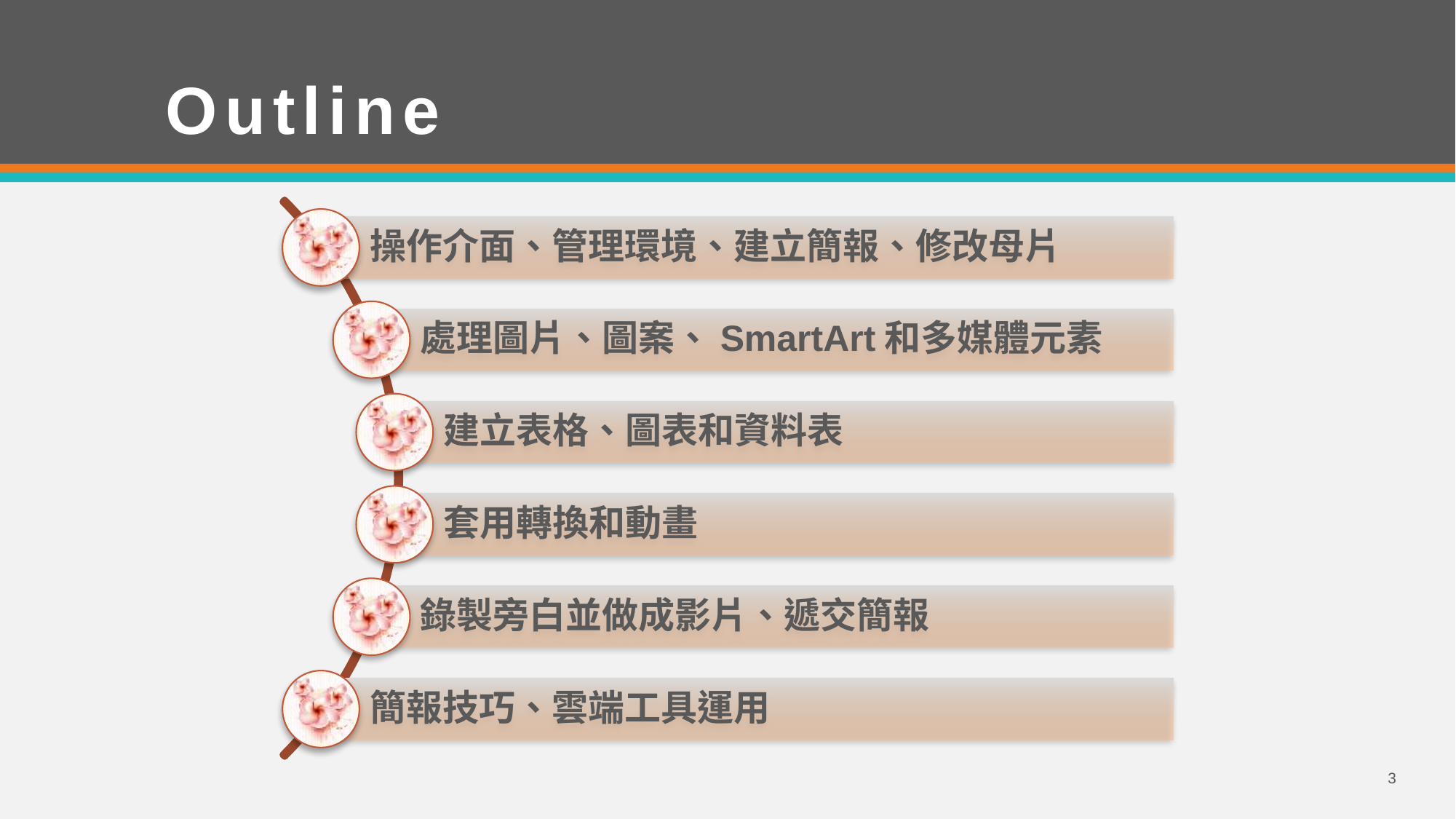

# Outline
操作介面、管理環境、建立簡報、修改母片
處理圖片、圖案、SmartArt和多媒體元素
建立表格、圖表和資料表
套用轉換和動畫
錄製旁白並做成影片、遞交簡報
簡報技巧、雲端工具運用
3